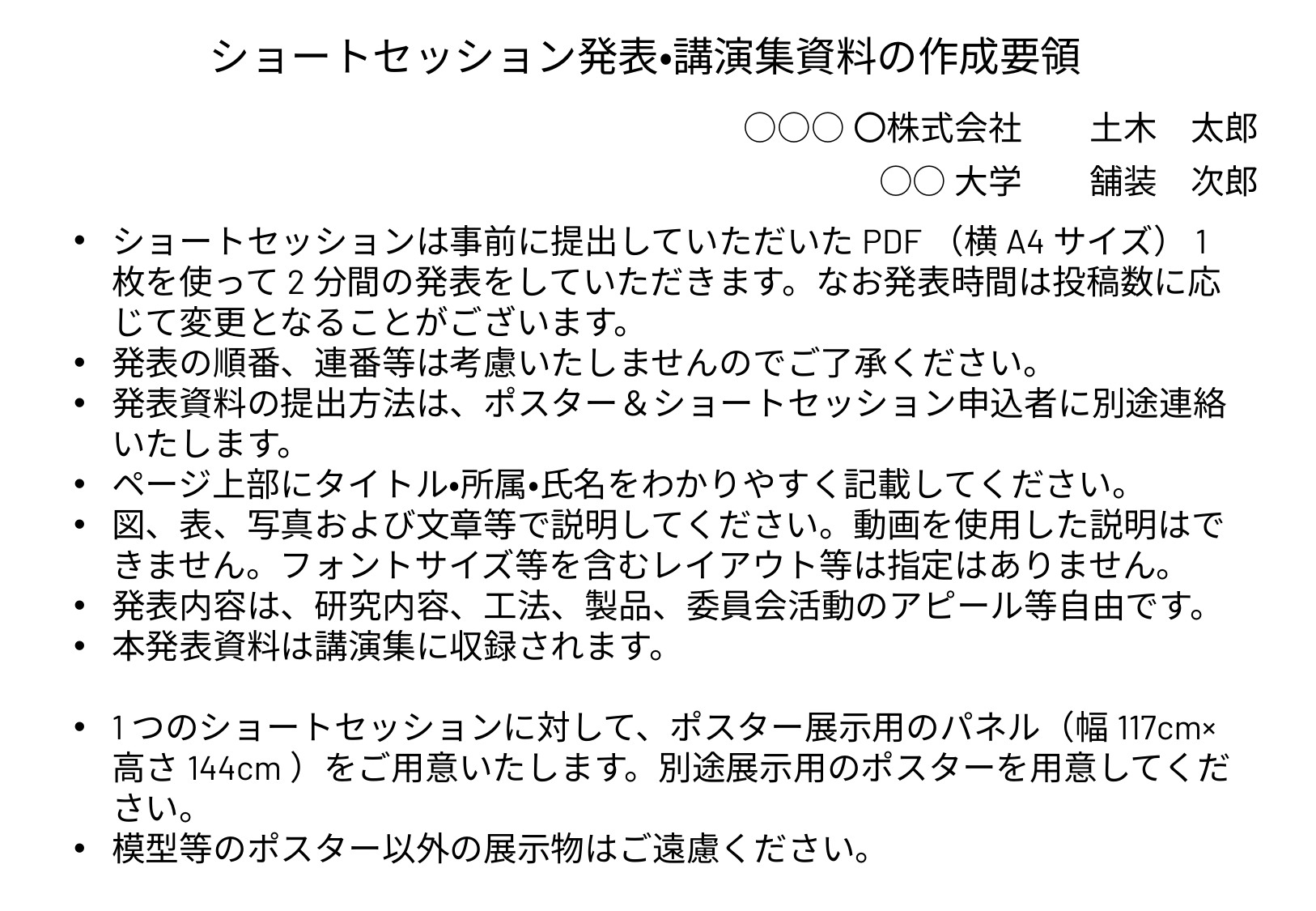

ショートセッション発表・講演集資料の作成要領
○○○〇株式会社　　土木　太郎
○○大学　　舗装　次郎

ショートセッションは事前に提出していただいたPDF（横A4サイズ）1枚を使って2分間の発表をしていただきます。なお発表時間は投稿数に応じて変更となることがございます。
発表の順番、連番等は考慮いたしませんのでご了承ください。
発表資料の提出方法は、ポスター＆ショートセッション申込者に別途連絡いたします。
ページ上部にタイトル・所属・氏名をわかりやすく記載してください。
図、表、写真および文章等で説明してください。動画を使用した説明はできません。フォントサイズ等を含むレイアウト等は指定はありません。
発表内容は、研究内容、工法、製品、委員会活動のアピール等自由です。
本発表資料は講演集に収録されます。

1つのショートセッションに対して、ポスター展示用のパネル（幅117cm×高さ144cm）をご用意いたします。別途展示用のポスターを用意してください。
模型等のポスター以外の展示物はご遠慮ください。